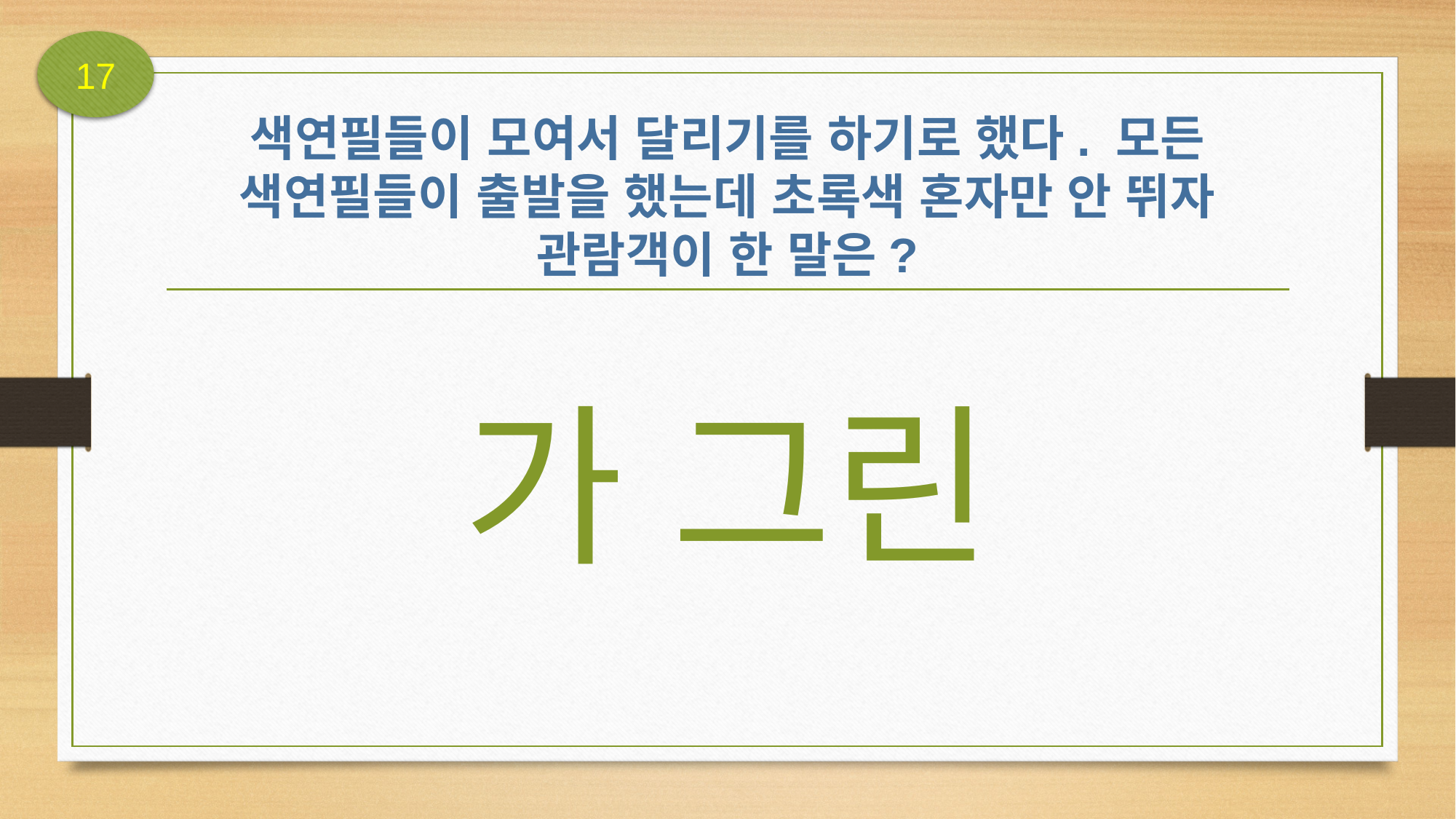

17
# 색연필들이 모여서 달리기를 하기로 했다. 모든 색연필들이 출발을 했는데 초록색 혼자만 안 뛰자 관람객이 한 말은?
가 그린